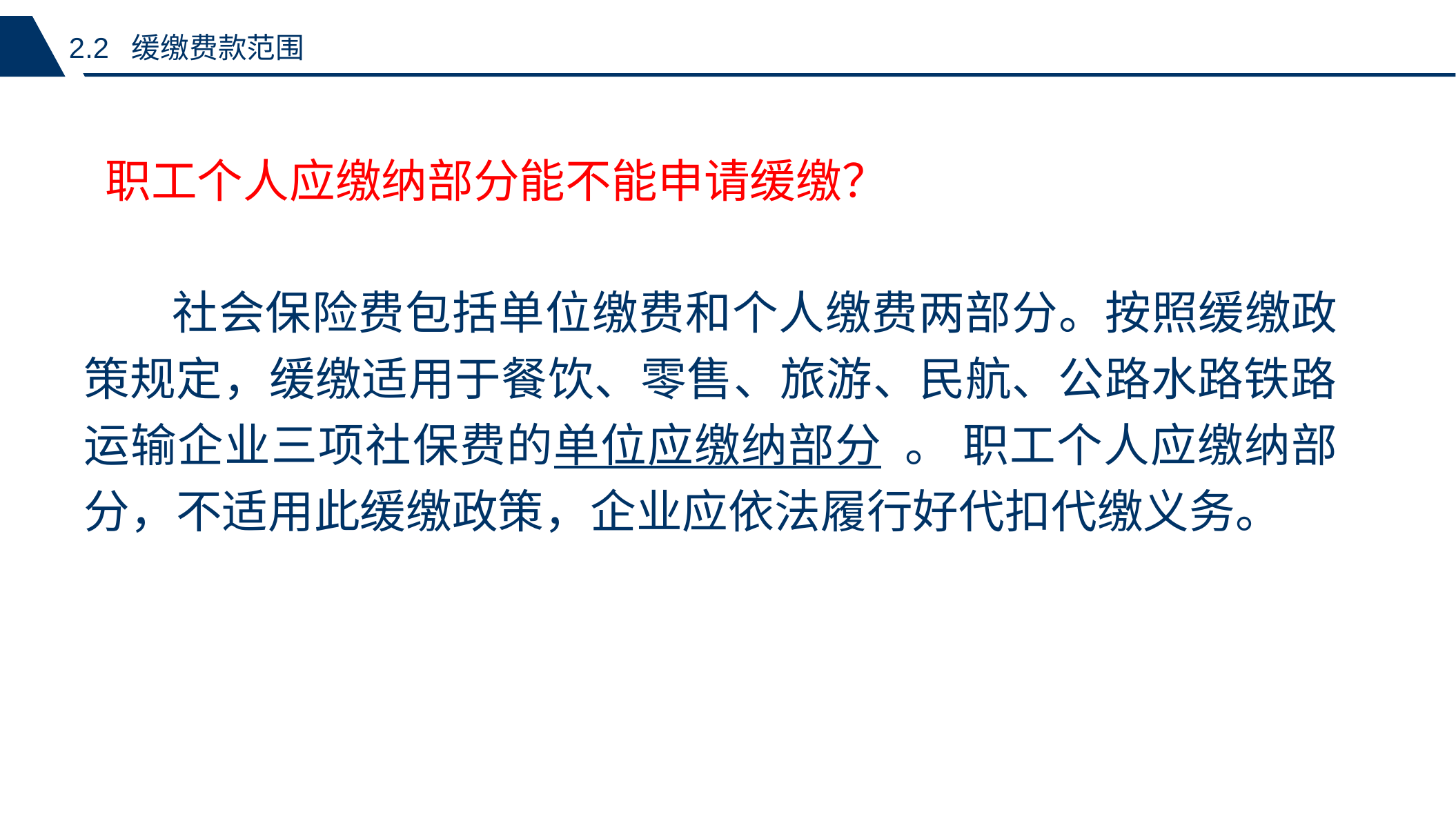

2.2  缓缴费款范围

 职工个人应缴纳部分能不能申请缓缴？

       社会保险费包括单位缴费和个人缴费两部分。按照缓缴政策规定，缓缴适用于餐饮、零售、旅游、民航、公路水路铁路运输企业三项社保费的单位应缴纳部分  。 职工个人应缴纳部分，不适用此缓缴政策，企业应依法履行好代扣代缴义务。